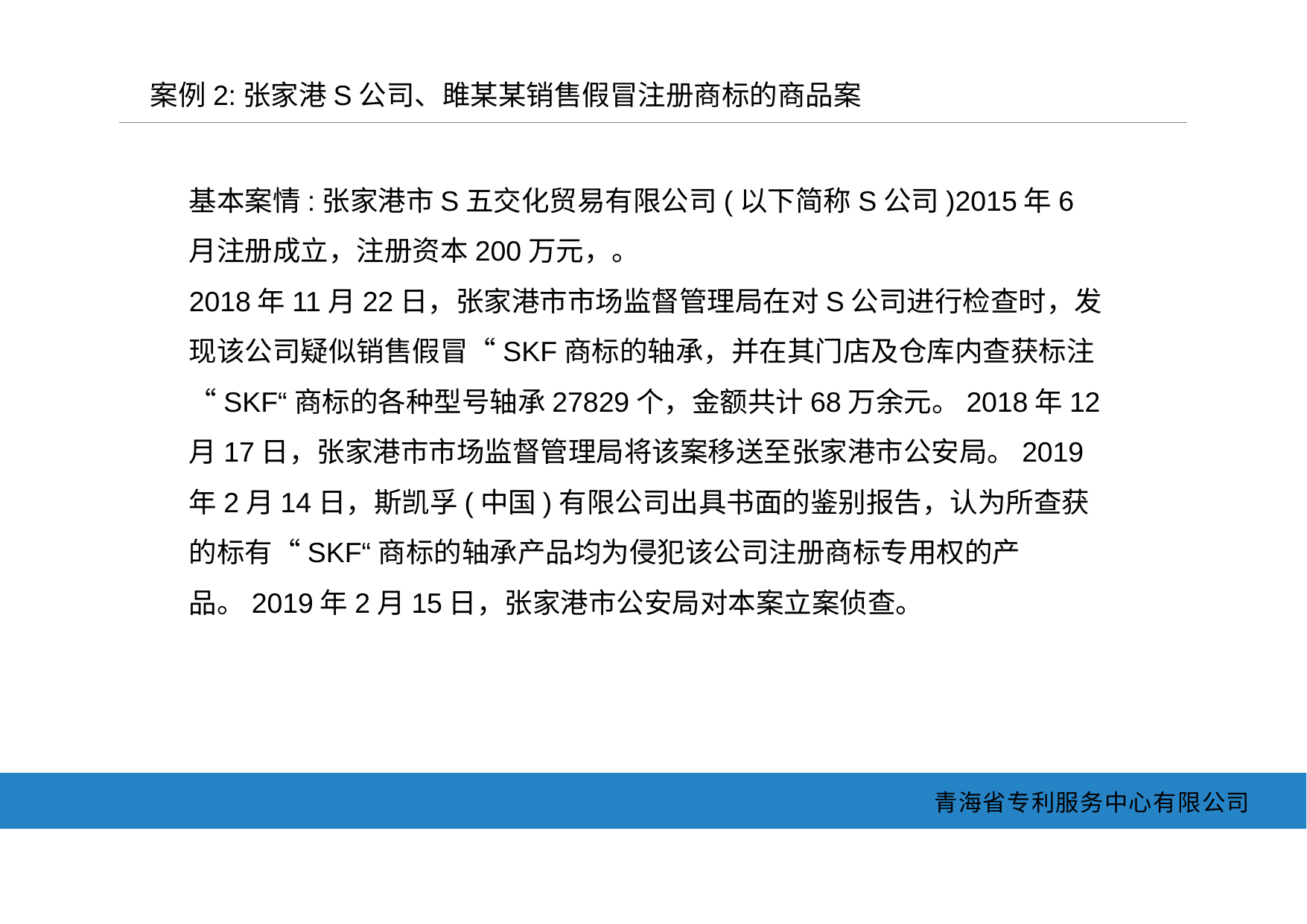

案例2:张家港S公司、雎某某销售假冒注册商标的商品案

基本案情:张家港市S五交化贸易有限公司(以下简称S公司)2015年6月注册成立，注册资本200万元，。
2018年11月22日，张家港市市场监督管理局在对S公司进行检查时，发现该公司疑似销售假冒“SKF商标的轴承，并在其门店及仓库内查获标注“SKF“商标的各种型号轴承27829个，金额共计68万余元。2018年12月17日，张家港市市场监督管理局将该案移送至张家港市公安局。2019年2月14日，斯凯孚(中国)有限公司出具书面的鉴别报告，认为所查获的标有“SKF“商标的轴承产品均为侵犯该公司注册商标专用权的产品。2019年2月15日，张家港市公安局对本案立案侦查。

青海省专利服务中心有限公司